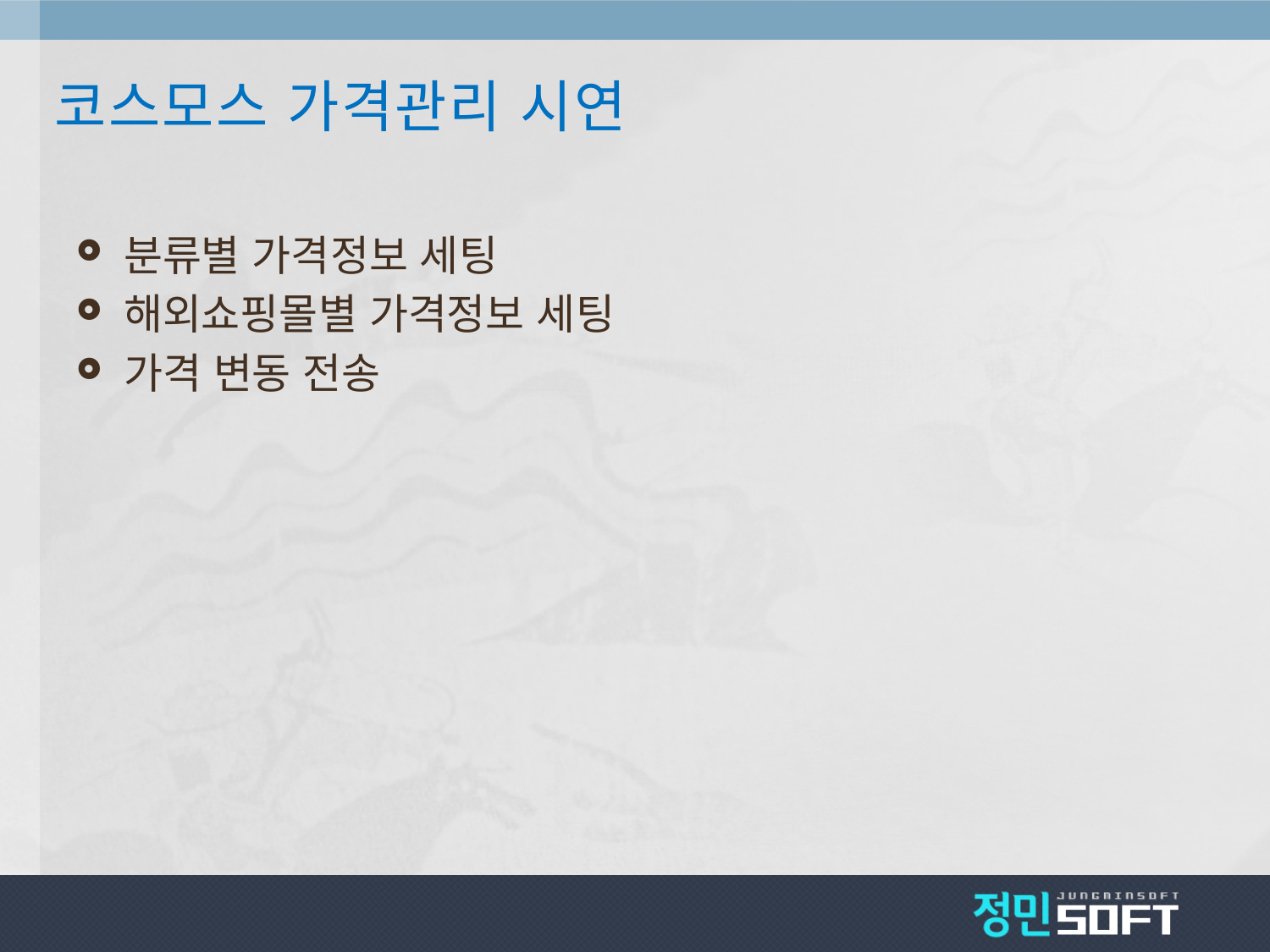

# 코스모스 가격관리 시연
분류별 가격정보 세팅
해외쇼핑몰별 가격정보 세팅
가격 변동 전송